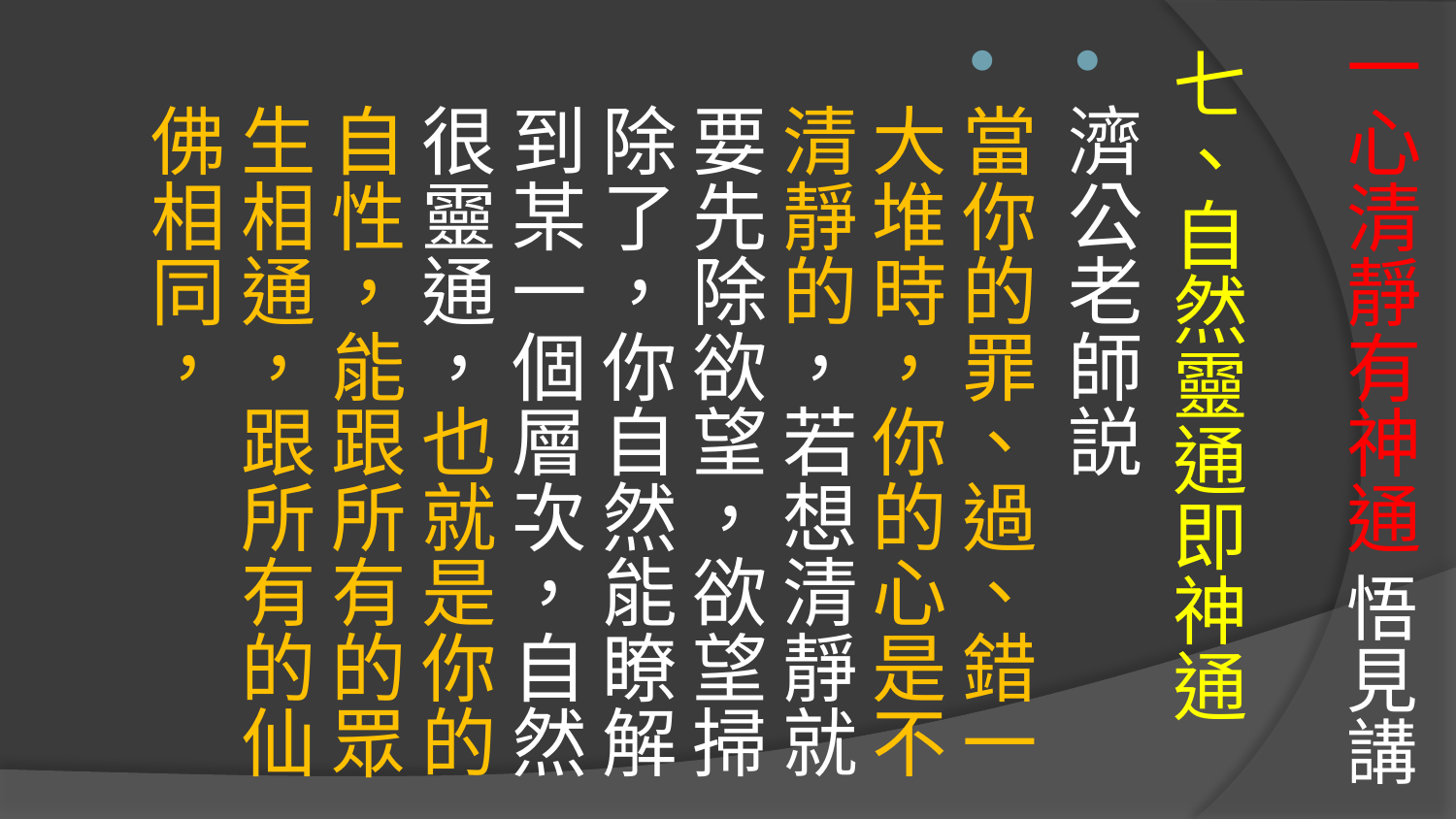

# 一心清靜有神通 悟見講
七、自然靈通即神通
濟公老師説
當你的罪、過、錯一大堆時，你的心是不清靜的，若想清靜就要先除欲望，欲望掃除了，你自然能瞭解到某一個層次，自然很靈通，也就是你的自性，能跟所有的眾生相通，跟所有的仙佛相同，